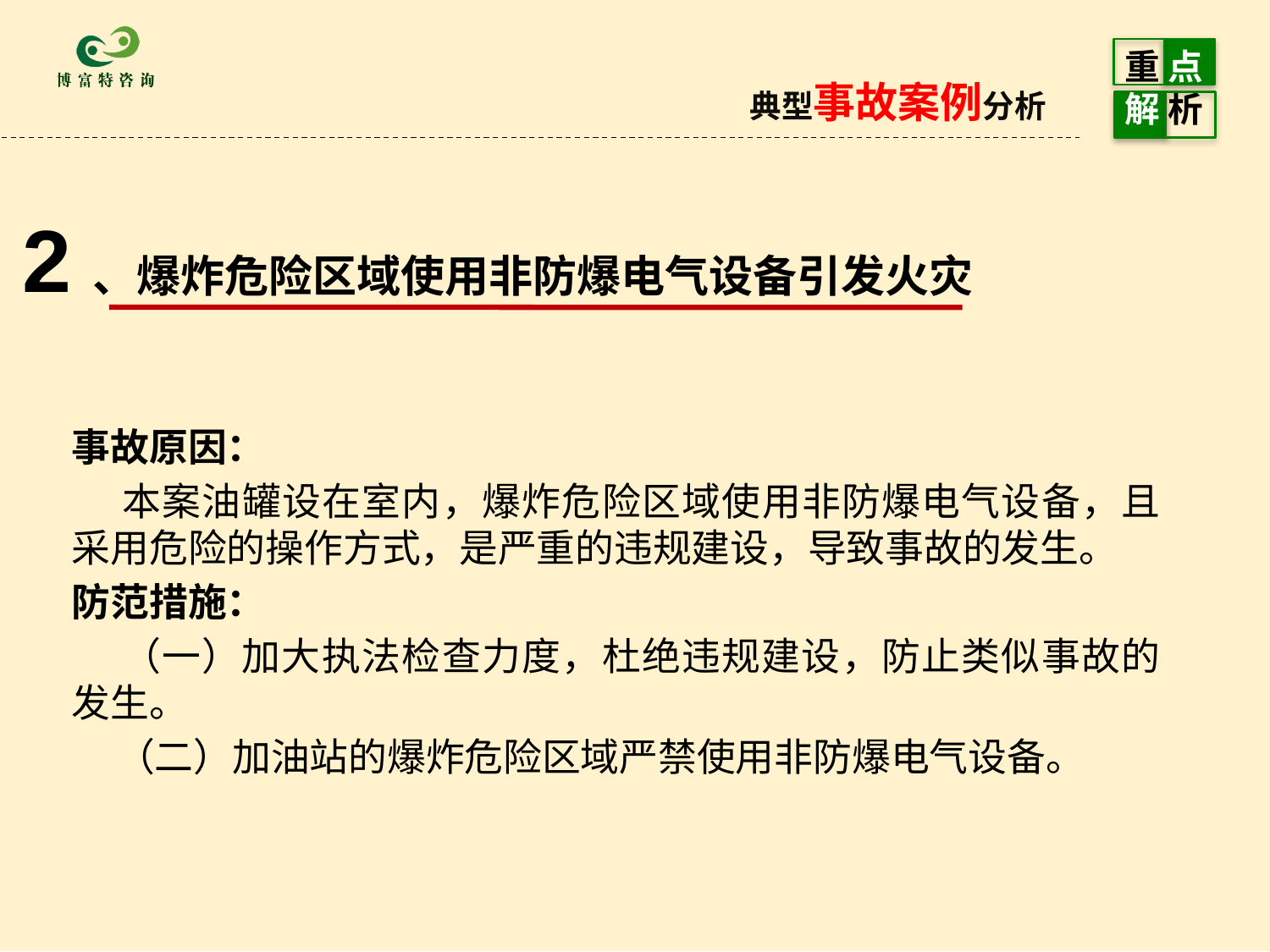

2、爆炸危险区域使用非防爆电气设备引发火灾
事故原因：
    本案油罐设在室内，爆炸危险区域使用非防爆电气设备，且采用危险的操作方式，是严重的违规建设，导致事故的发生。
防范措施：
    （一）加大执法检查力度，杜绝违规建设，防止类似事故的发生。
    （二）加油站的爆炸危险区域严禁使用非防爆电气设备。